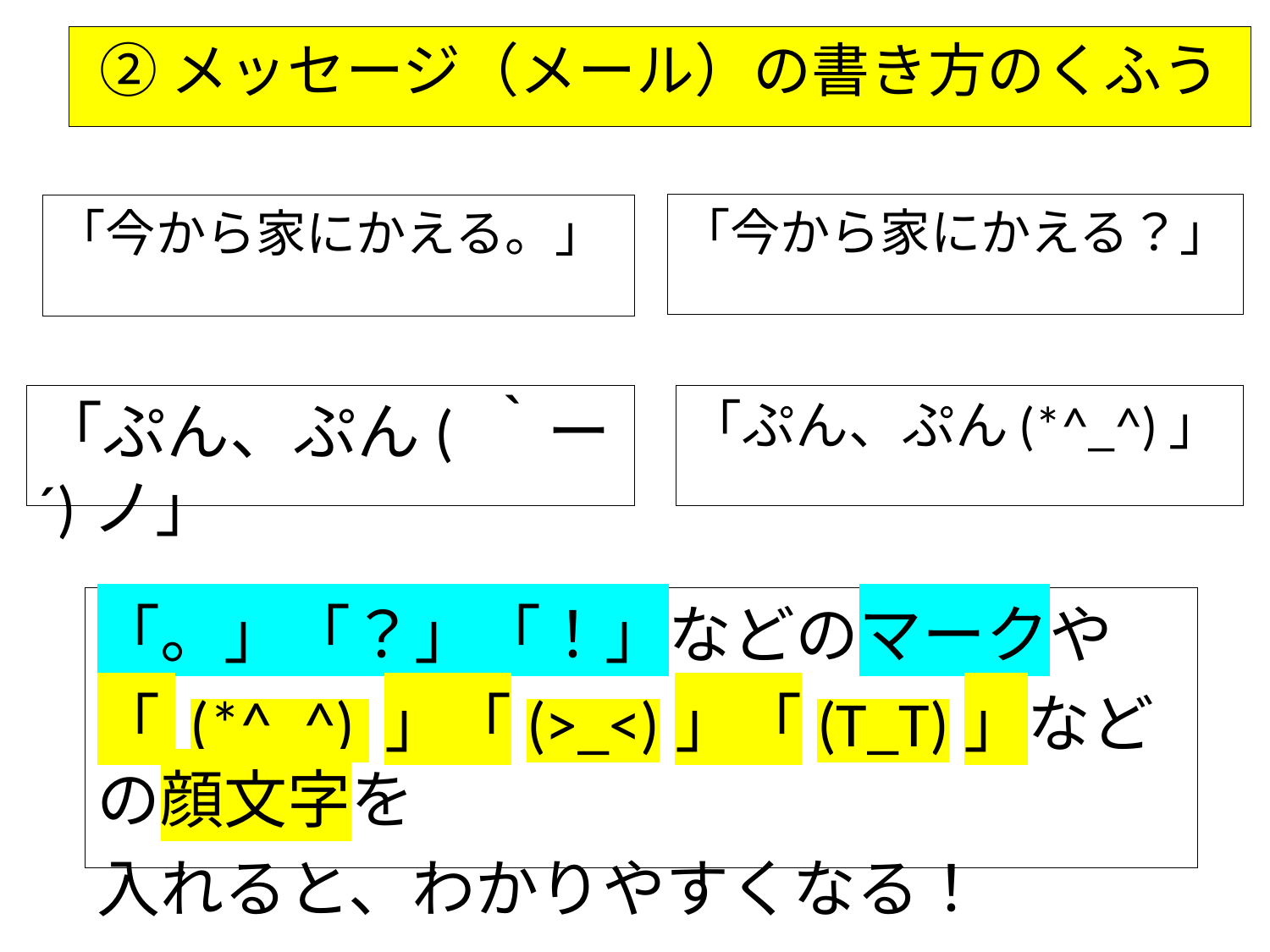

②メッセージ（メール）の書き方のくふう
「今から家にかえる？」
「今から家にかえる。」
「ぷん、ぷん( ｀ー´)ノ」
「ぷん、ぷん(*^_^)」
「。」「？」「！」などのマークや
「 (*^_^) 」「(>_<)」「(T_T)」などの顔文字を
入れると、わかりやすくなる！